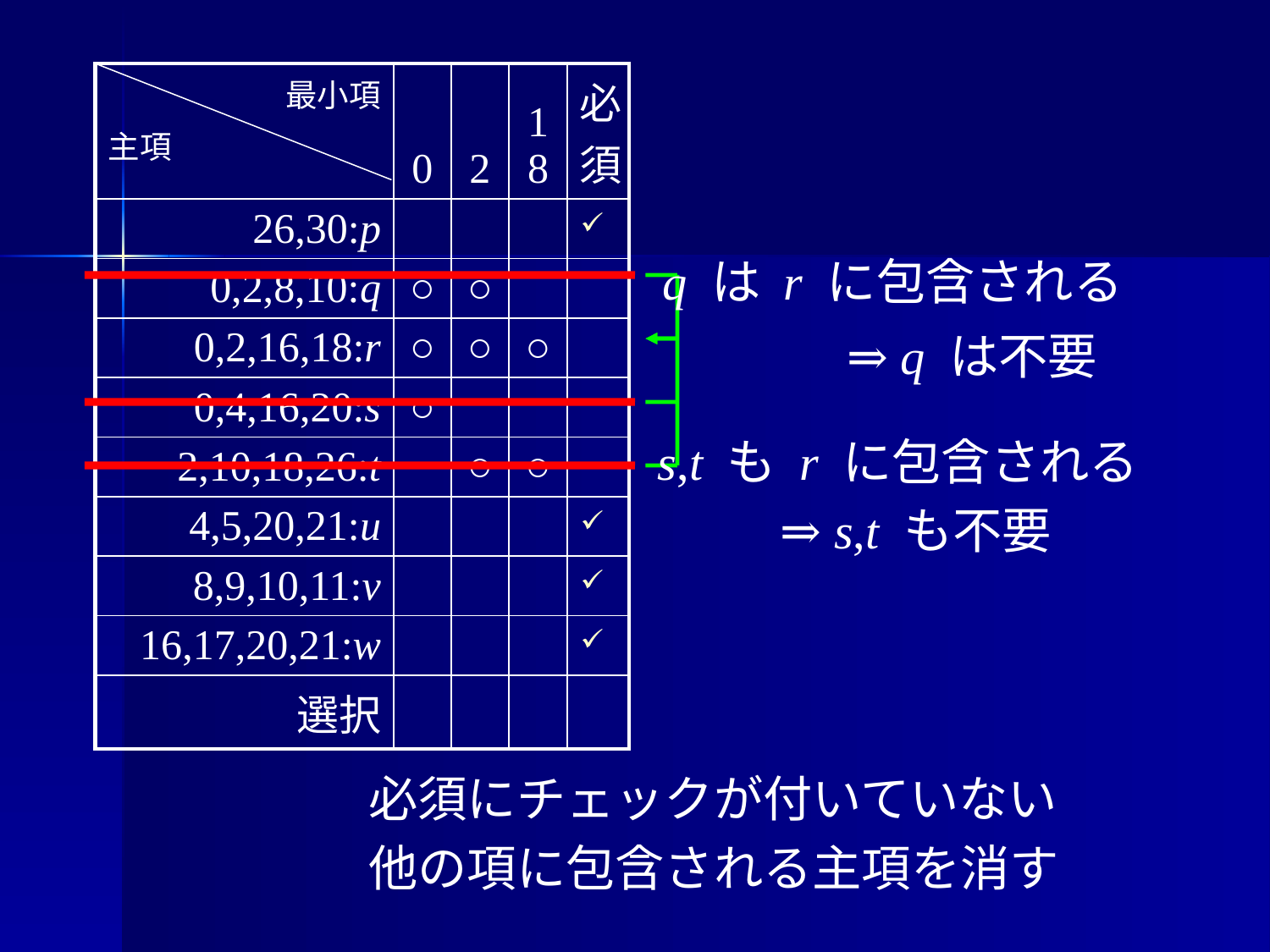

| 最小項 主項 | 0 | 2 | 18 | 必須 |
| --- | --- | --- | --- | --- |
| 26,30:p |  |  |  |  |
| 0,2,8,10:q | ○ | ○ |  |  |
| 0,2,16,18:r | ○ | ○ | ○ |  |
| 0,4,16,20:s | ○ |  |  |  |
| 2,10,18,26:t |  | ○ | ○ |  |
| 4,5,20,21:u |  |  |  |  |
| 8,9,10,11:v |  |  |  |  |
| 16,17,20,21:w |  |  |  |  |
| 選択 |  |  |  |  |

q は r に包含される

⇒ q は不要

s,t も r に包含される
          ⇒ s,t も不要
必須にチェックが付いていない
他の項に包含される主項を消す